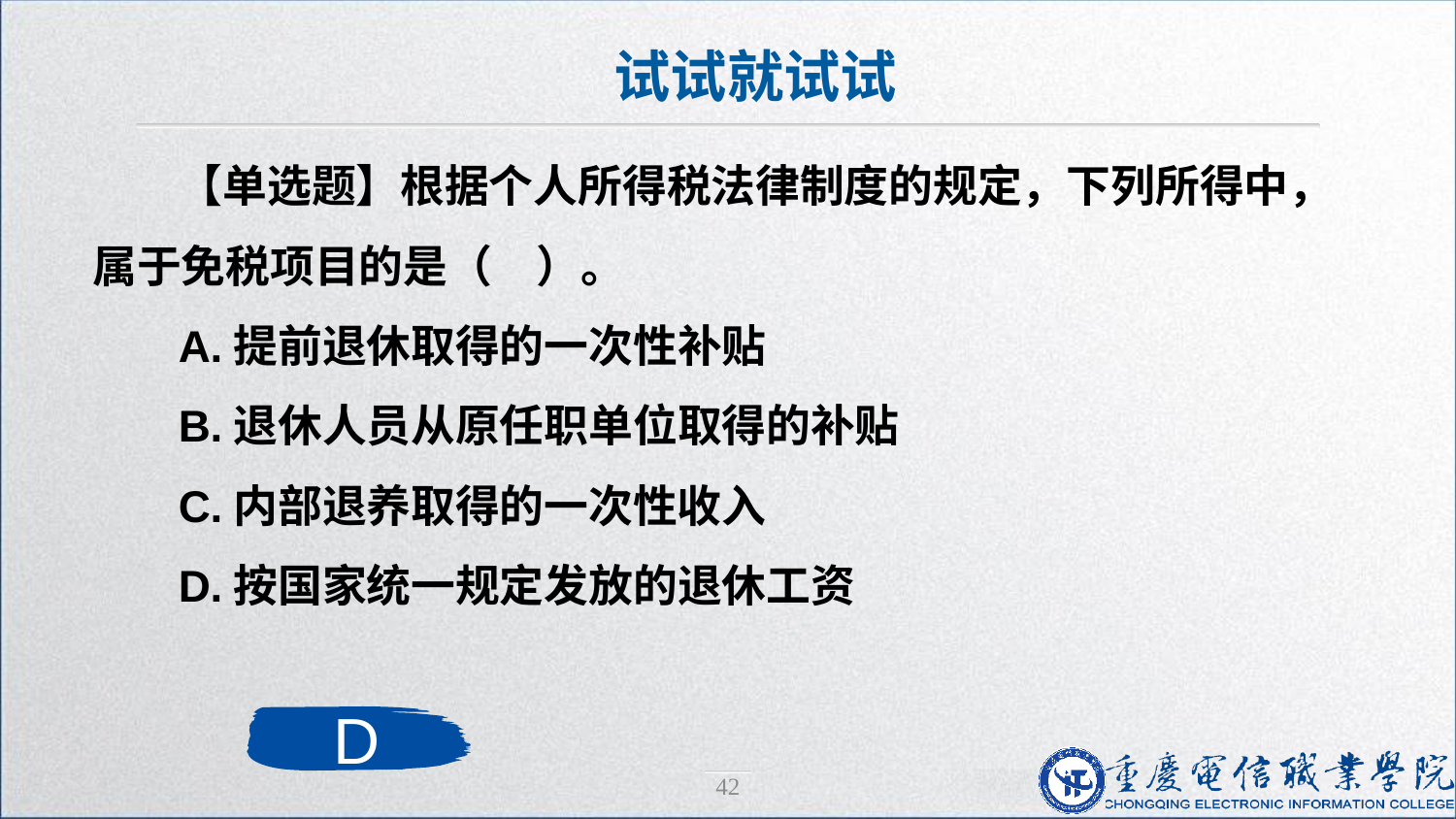

试试就试试
【单选题】根据个人所得税法律制度的规定，下列所得中，属于免税项目的是（　）。
A.提前退休取得的一次性补贴
B.退休人员从原任职单位取得的补贴
C.内部退养取得的一次性收入
D.按国家统一规定发放的退休工资

D
42